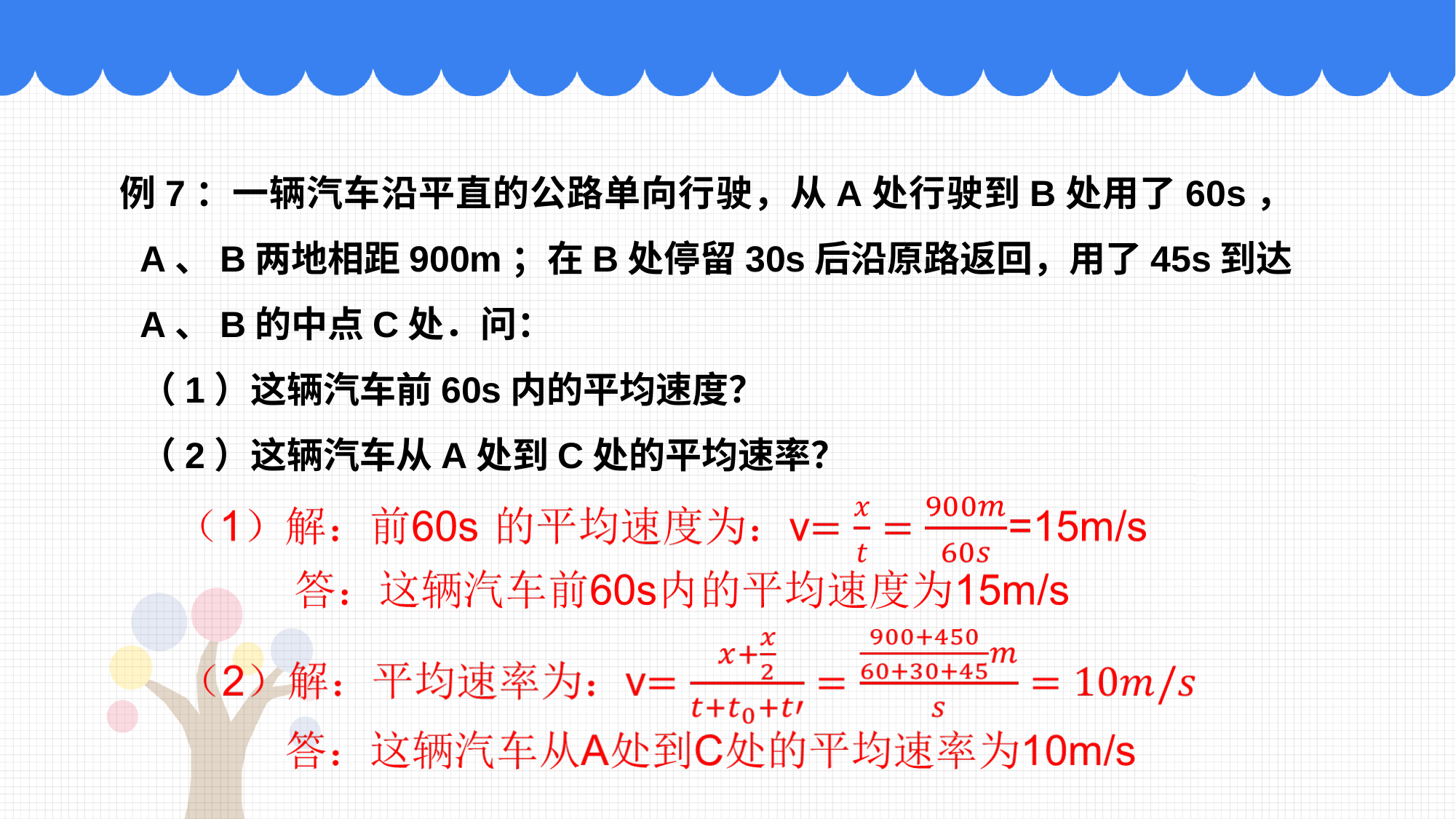

例7：一辆汽车沿平直的公路单向行驶，从A处行驶到B处用了60s，A、B两地相距900m；在B处停留30s后沿原路返回，用了45s到达A、B的中点C处．问：
（1）这辆汽车前60s内的平均速度？
（2）这辆汽车从A处到C处的平均速率？